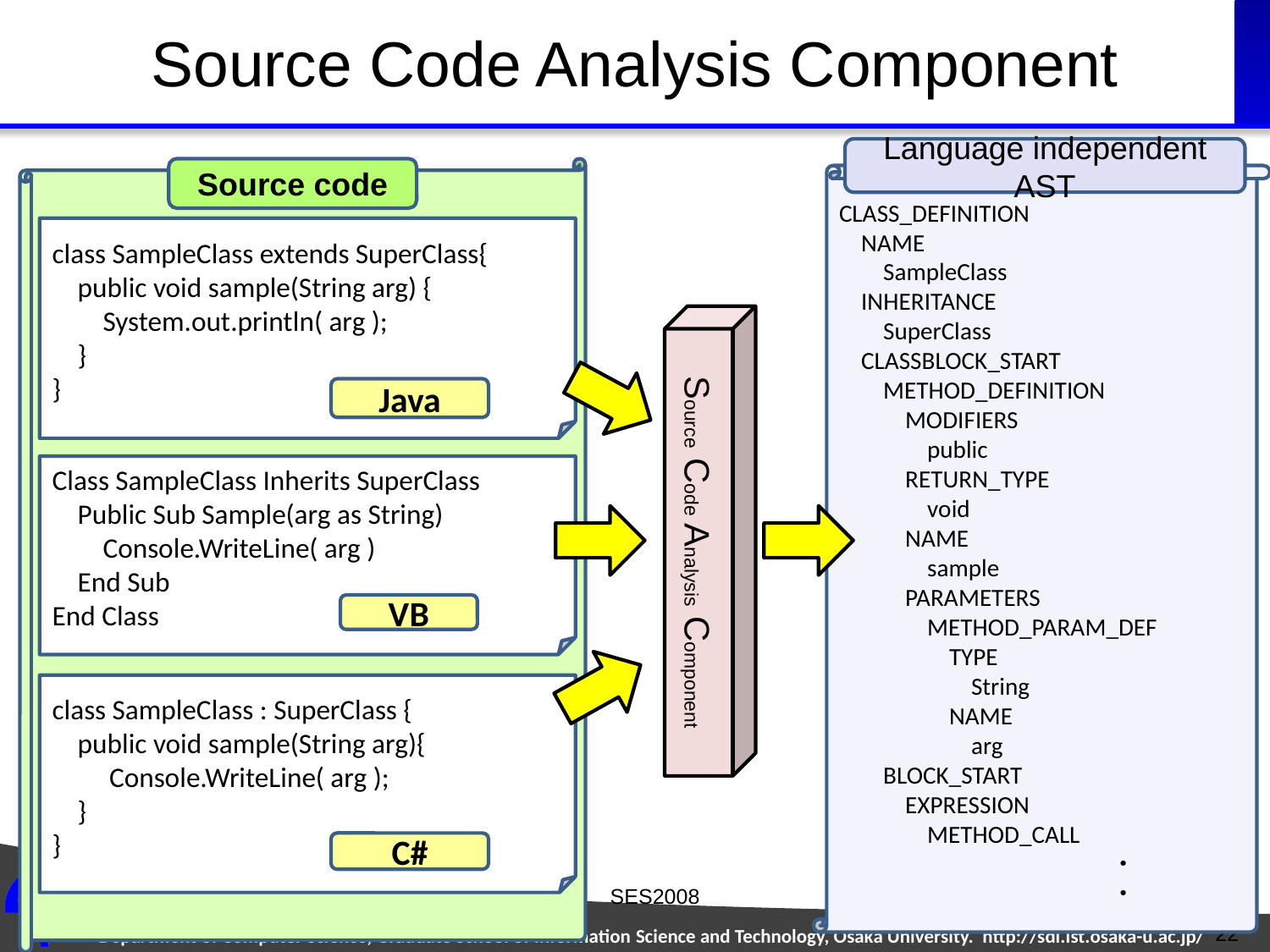

# Source Code Analysis Component
Language independent AST
CLASS_DEFINITION
    NAME
        SampleClass
    INHERITANCE
        SuperClass
    CLASSBLOCK_START
        METHOD_DEFINITION
            MODIFIERS
                public
            RETURN_TYPE
                void
            NAME
                sample
            PARAMETERS
                METHOD_PARAM_DEF
                    TYPE
                        String
                    NAME
                        arg
        BLOCK_START
            EXPRESSION
                METHOD_CALL
　　　　　　　　　　　・
　　　　　　　　　　　・

Source code
class SampleClass extends SuperClass{
    public void sample(String arg) {
        System.out.println( arg );
    }
}
Java
Class SampleClass Inherits SuperClass
    Public Sub Sample(arg as String)
        Console.WriteLine( arg )
    End Sub
End Class
VB
class SampleClass : SuperClass {
    public void sample(String arg){
         Console.WriteLine( arg );
    }
}
C#
Source Code Analysis Component

SES2008
2011/11/10
22